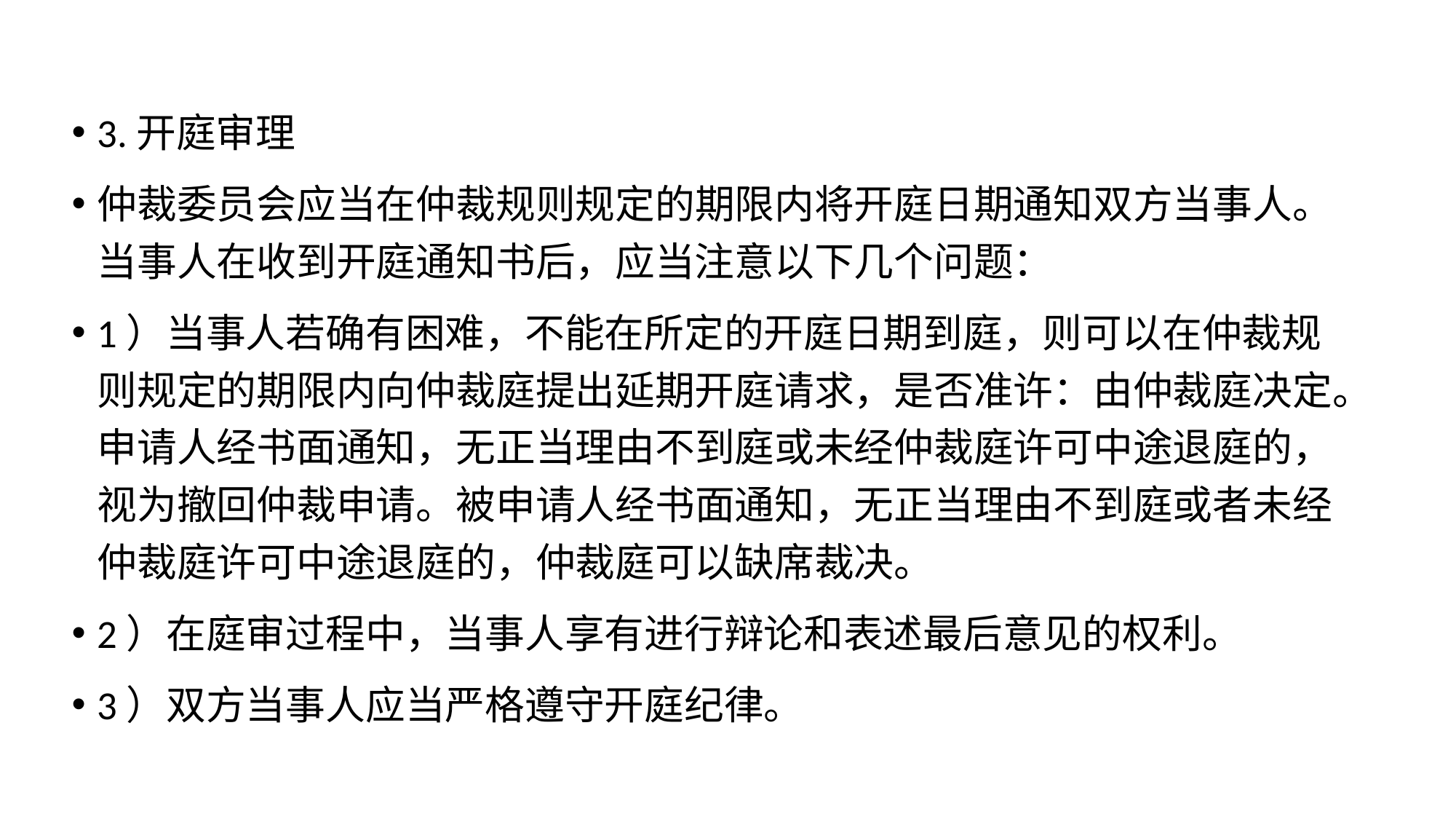

3.开庭审理
仲裁委员会应当在仲裁规则规定的期限内将开庭日期通知双方当事人。当事人在收到开庭通知书后，应当注意以下几个问题：
1）当事人若确有困难，不能在所定的开庭日期到庭，则可以在仲裁规则规定的期限内向仲裁庭提出延期开庭请求，是否准许：由仲裁庭决定。申请人经书面通知，无正当理由不到庭或未经仲裁庭许可中途退庭的，视为撤回仲裁申请。被申请人经书面通知，无正当理由不到庭或者未经仲裁庭许可中途退庭的，仲裁庭可以缺席裁决。
2）在庭审过程中，当事人享有进行辩论和表述最后意见的权利。
3）双方当事人应当严格遵守开庭纪律。